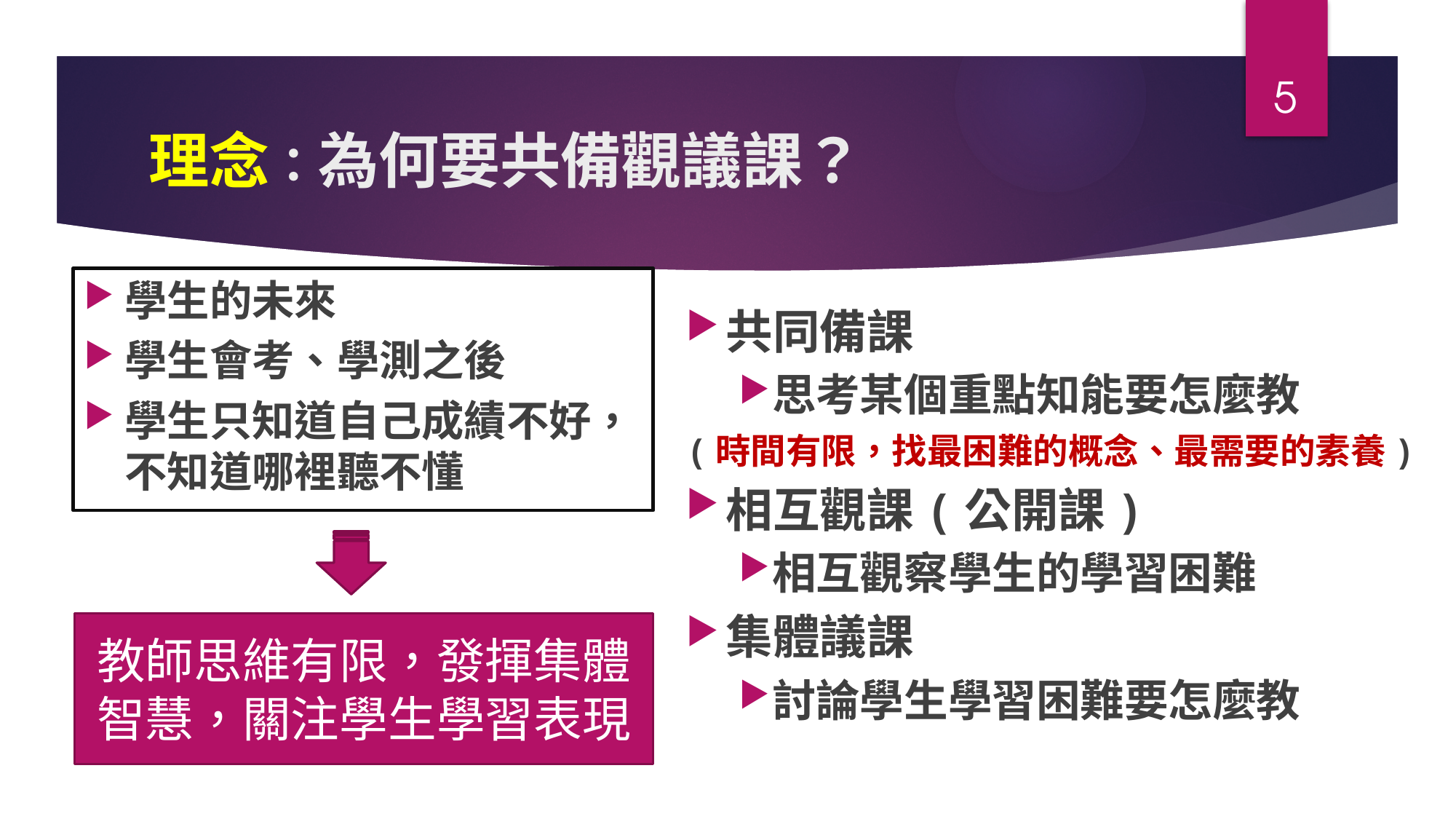

5
# 理念：為何要共備觀議課？
學生的未來
學生會考、學測之後
學生只知道自己成績不好，不知道哪裡聽不懂
共同備課
思考某個重點知能要怎麼教
(時間有限，找最困難的概念、最需要的素養)
相互觀課(公開課)
相互觀察學生的學習困難
集體議課
討論學生學習困難要怎麼教

教師思維有限，發揮集體智慧，關注學生學習表現